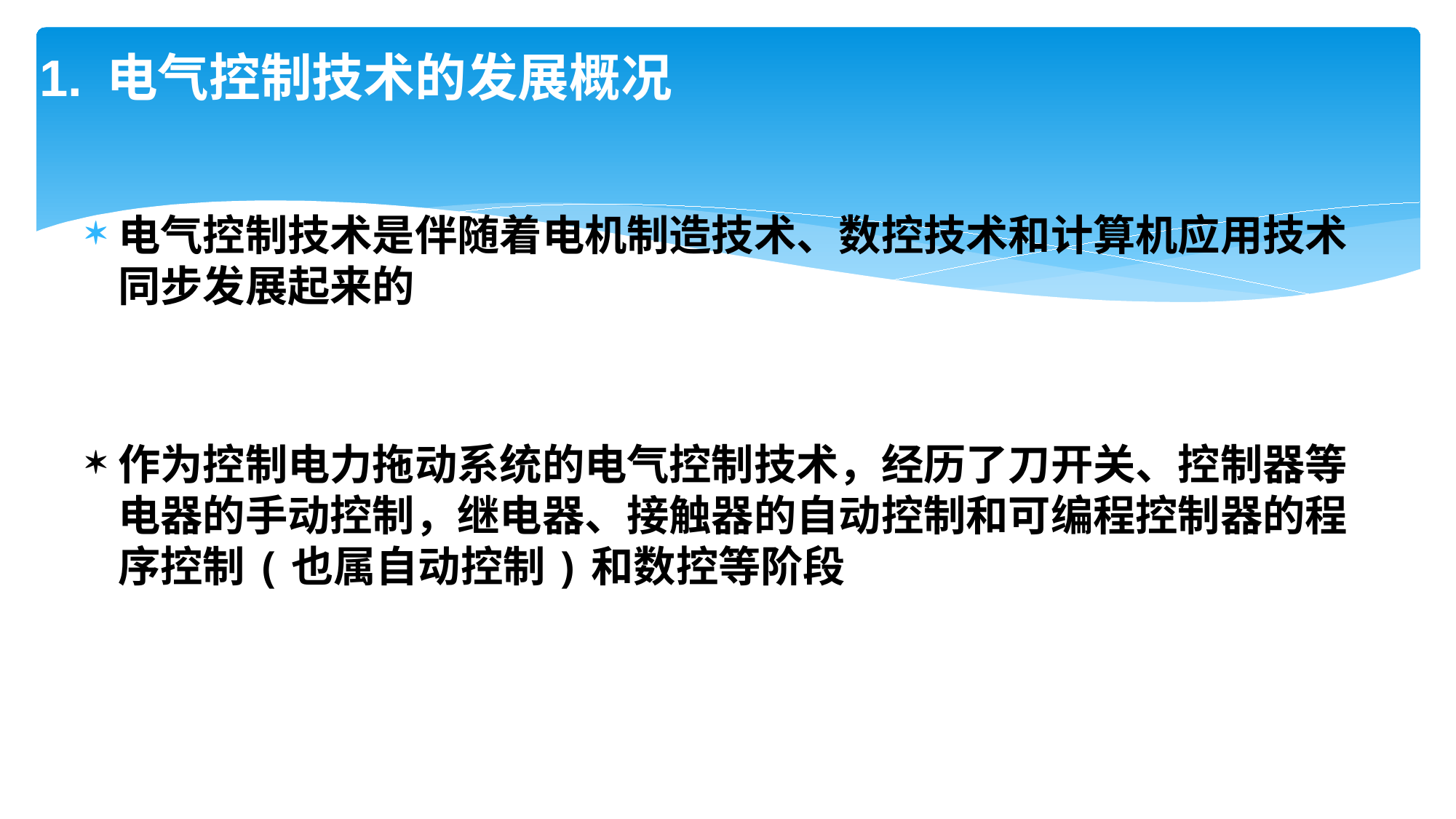

# 1. 电气控制技术的发展概况
电气控制技术是伴随着电机制造技术、数控技术和计算机应用技术同步发展起来的

作为控制电力拖动系统的电气控制技术，经历了刀开关、控制器等电器的手动控制，继电器、接触器的自动控制和可编程控制器的程序控制(也属自动控制)和数控等阶段